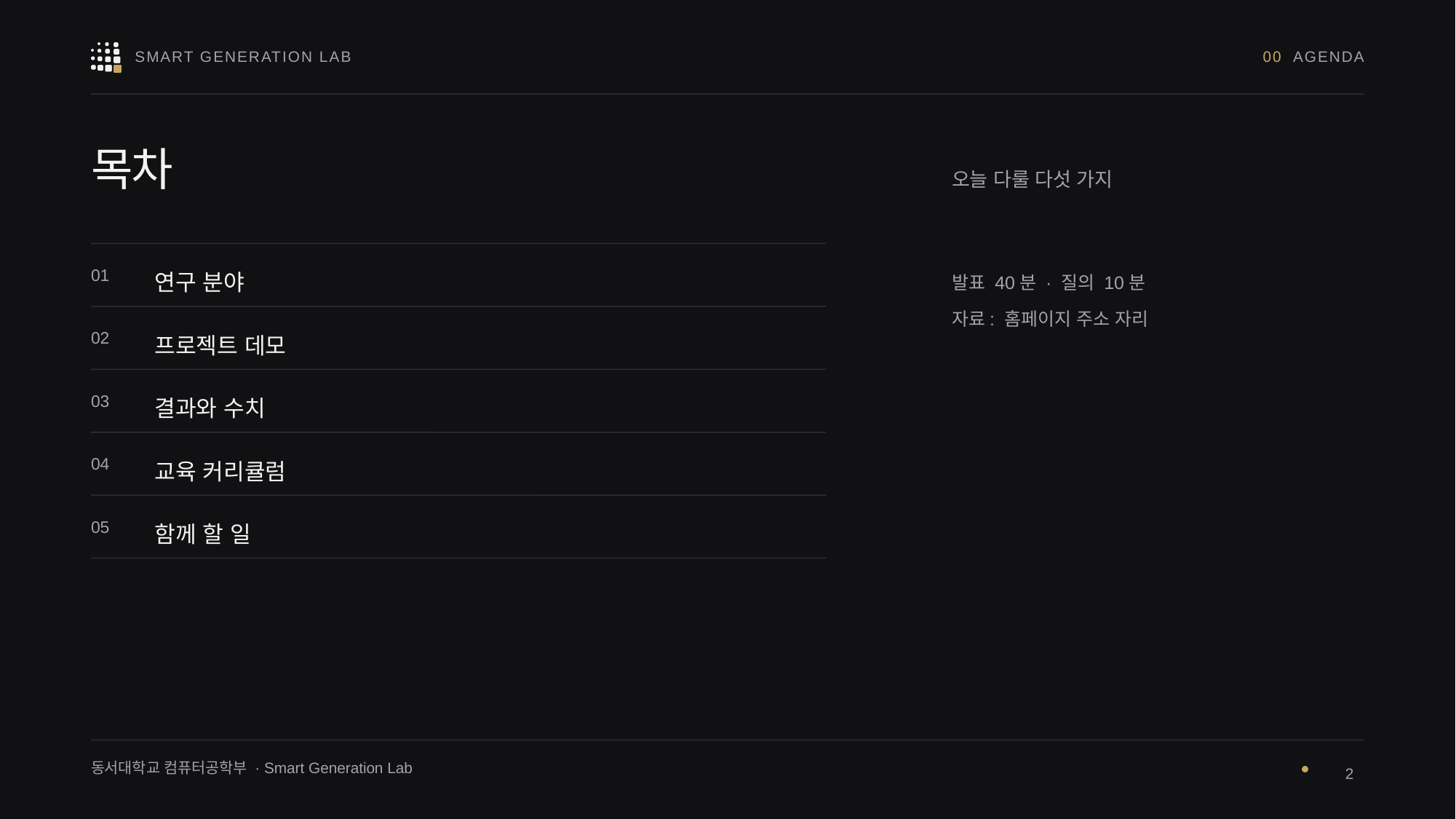

00  AGENDA
오늘 다룰 다섯 가지
목차
연구 분야
발표 40분 · 질의 10분
자료: 홈페이지 주소 자리
프로젝트 데모
결과와 수치
교육 커리큘럼
함께 할 일
2